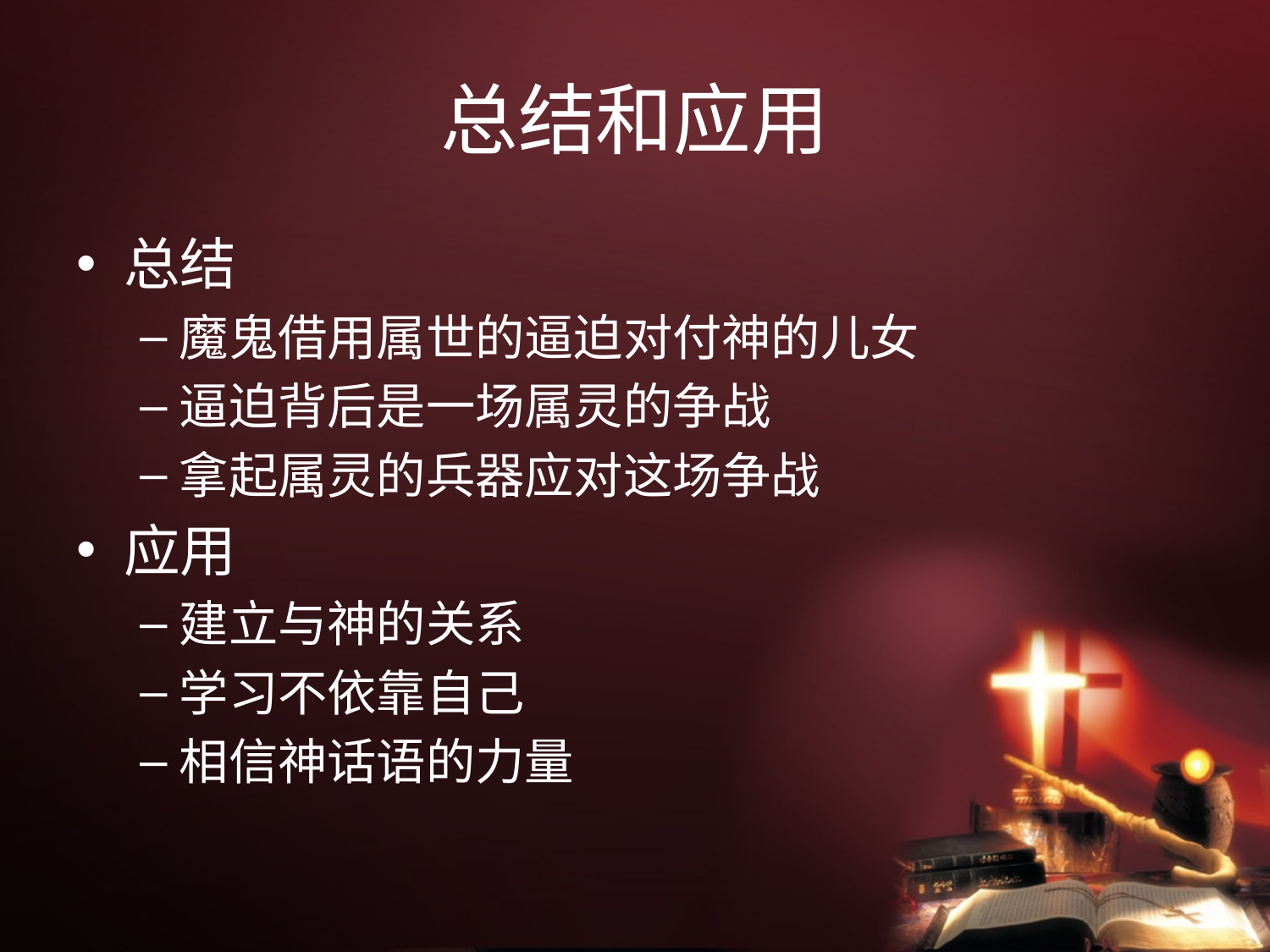

# 总结和应用
总结
魔鬼借用属世的逼迫对付神的儿女
逼迫背后是一场属灵的争战
拿起属灵的兵器应对这场争战
应用
建立与神的关系
学习不依靠自己
相信神话语的力量